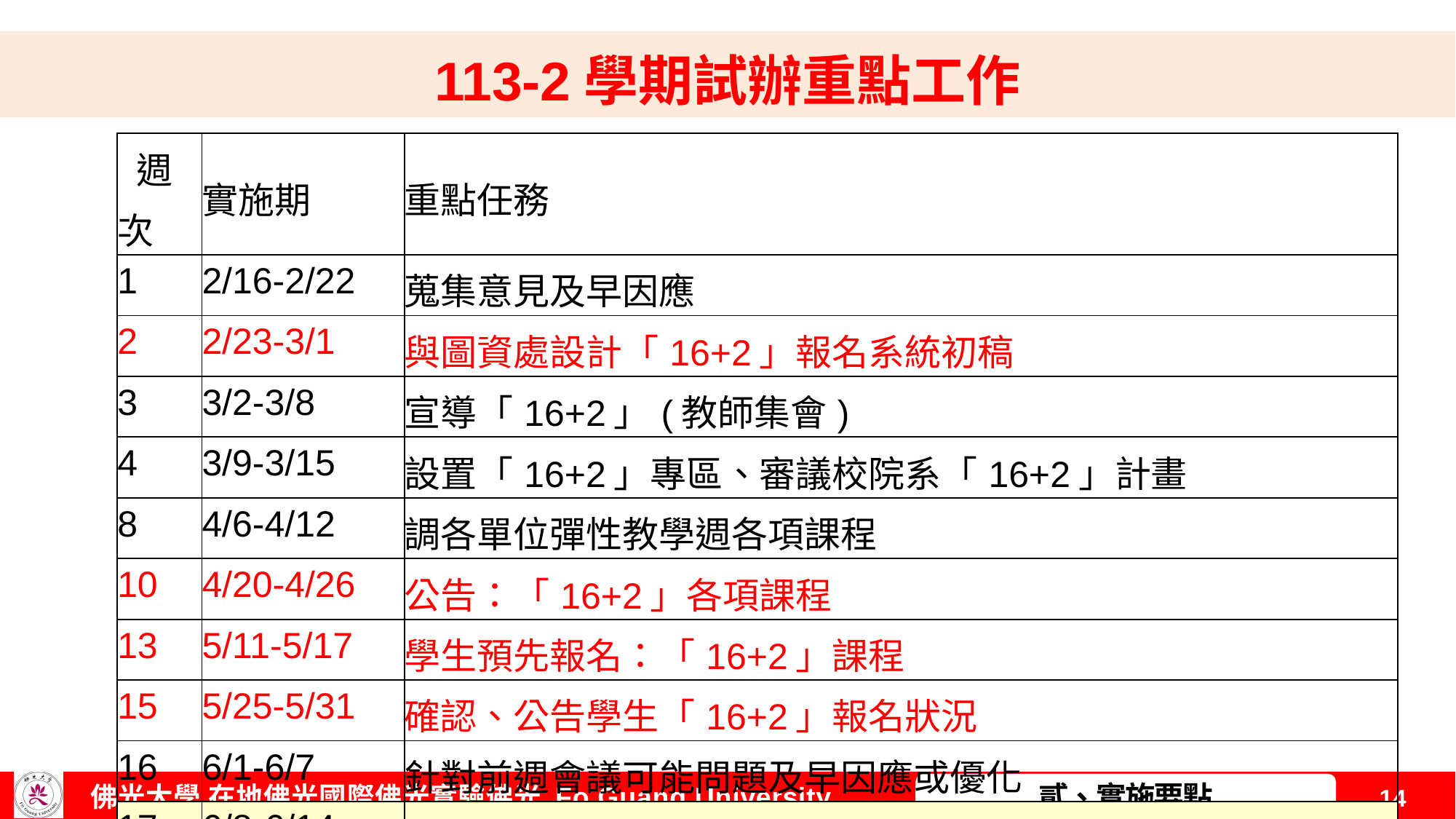

113-2學期試辦重點工作
| 週次 | 實施期 | 重點任務 |
| --- | --- | --- |
| 1 | 2/16-2/22 | 蒐集意見及早因應 |
| 2 | 2/23-3/1 | 與圖資處設計「16+2」報名系統初稿 |
| 3 | 3/2-3/8 | 宣導「16+2」(教師集會) |
| 4 | 3/9-3/15 | 設置「16+2」專區、審議校院系「16+2」計畫 |
| 8 | 4/6-4/12 | 調各單位彈性教學週各項課程 |
| 10 | 4/20-4/26 | 公告：「16+2」各項課程 |
| 13 | 5/11-5/17 | 學生預先報名：「16+2」課程 |
| 15 | 5/25-5/31 | 確認、公告學生「16+2」報名狀況 |
| 16 | 6/1-6/7 | 針對前週會議可能問題及早因應或優化 |
| 17 | 6/8-6/14 | 實施第一週「16+2」課程 |
| 18 | 6/15-6/21 | 實施第二週「16+2」課程 |